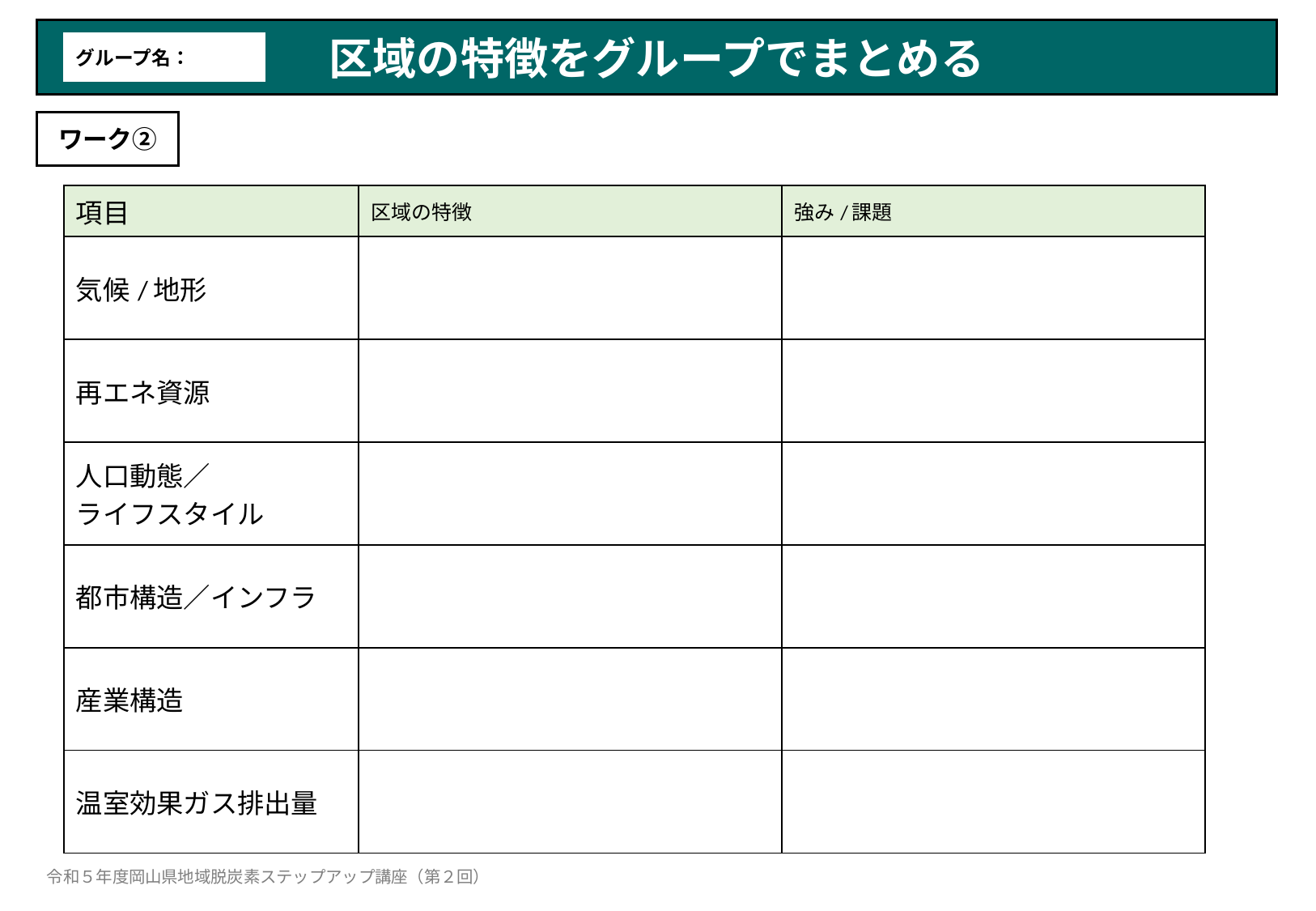

区域の特徴をグループでまとめる
グループ名：
ワーク②
| 項目 | 区域の特徴 | 強み/課題 |
| --- | --- | --- |
| 気候/地形 |  |  |
| 再エネ資源 |  |  |
| 人口動態／ ライフスタイル |  |  |
| 都市構造／インフラ |  |  |
| 産業構造 |  |  |
| 温室効果ガス排出量 |  |  |
令和５年度岡山県地域脱炭素ステップアップ講座（第２回）